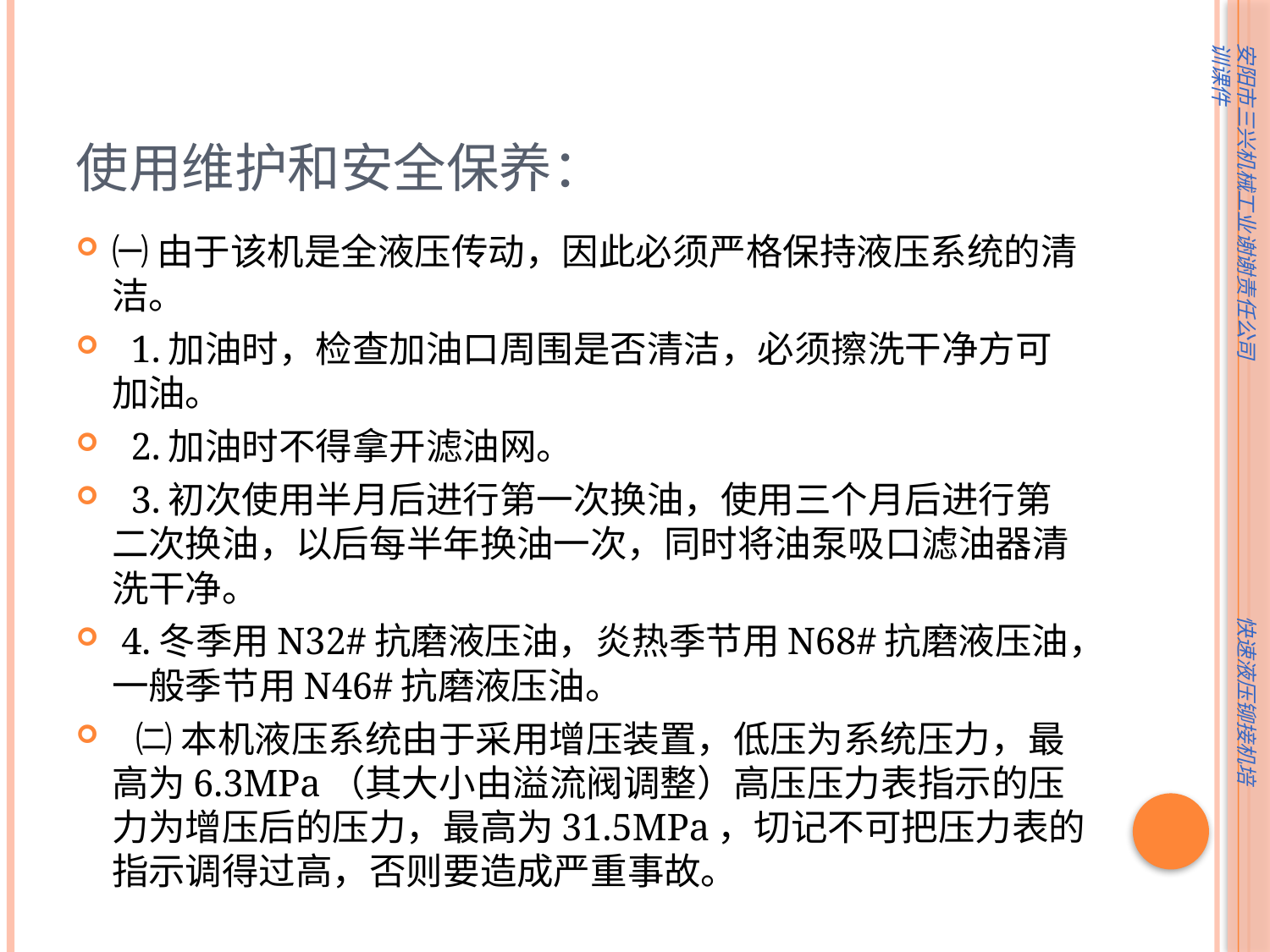

# 使用维护和安全保养：
㈠ 由于该机是全液压传动，因此必须严格保持液压系统的清洁。
  1.加油时，检查加油口周围是否清洁，必须擦洗干净方可加油。
  2.加油时不得拿开滤油网。
  3.初次使用半月后进行第一次换油，使用三个月后进行第二次换油，以后每半年换油一次，同时将油泵吸口滤油器清洗干净。
 4.冬季用N32#抗磨液压油，炎热季节用N68#抗磨液压油，一般季节用N46#抗磨液压油。
  ㈡ 本机液压系统由于采用增压装置，低压为系统压力，最高为6.3MPa（其大小由溢流阀调整）高压压力表指示的压力为增压后的压力，最高为31.5MPa，切记不可把压力表的指示调得过高，否则要造成严重事故。

安阳市三兴机械工业谢谢责任公司                                       快速液压铆接机培训课件